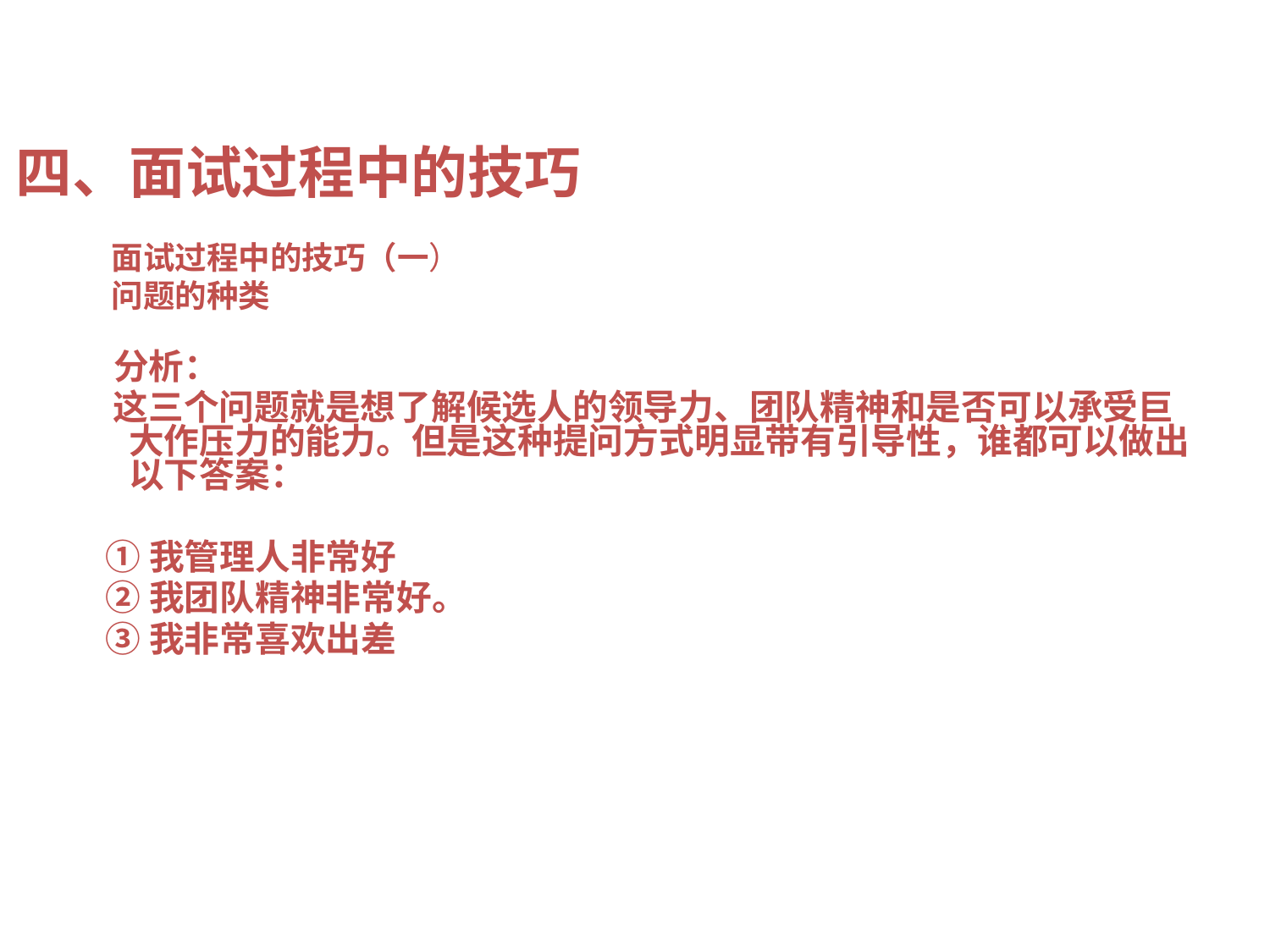

四、面试过程中的技巧
面试过程中的技巧（一）
问题的种类
   分析：
   这三个问题就是想了解候选人的领导力、团队精神和是否可以承受巨大作压力的能力。但是这种提问方式明显带有引导性，谁都可以做出以下答案：

   ①我管理人非常好
   ②我团队精神非常好。
   ③我非常喜欢出差